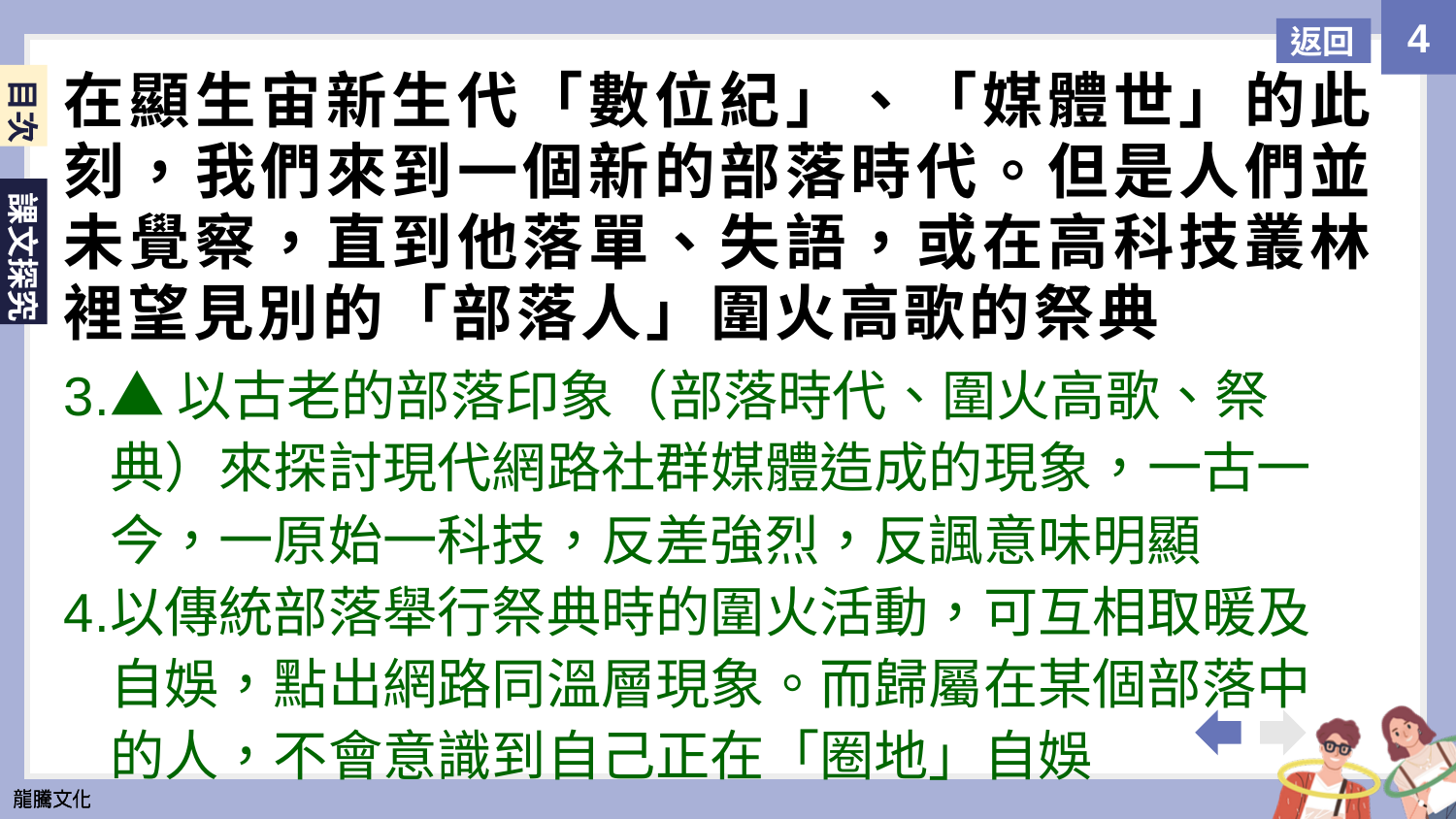

返回
在顯生宙新生代「數位紀」、「媒體世」的此刻，我們來到一個新的部落時代。但是人們並未覺察，直到他落單、失語，或在高科技叢林裡望見別的「部落人」圍火高歌的祭典
▲以古老的部落印象（部落時代、圍火高歌、祭典）來探討現代網路社群媒體造成的現象，一古一今，一原始一科技，反差強烈，反諷意味明顯
以傳統部落舉行祭典時的圍火活動，可互相取暖及自娛，點出網路同溫層現象。而歸屬在某個部落中的人，不會意識到自己正在「圈地」自娛